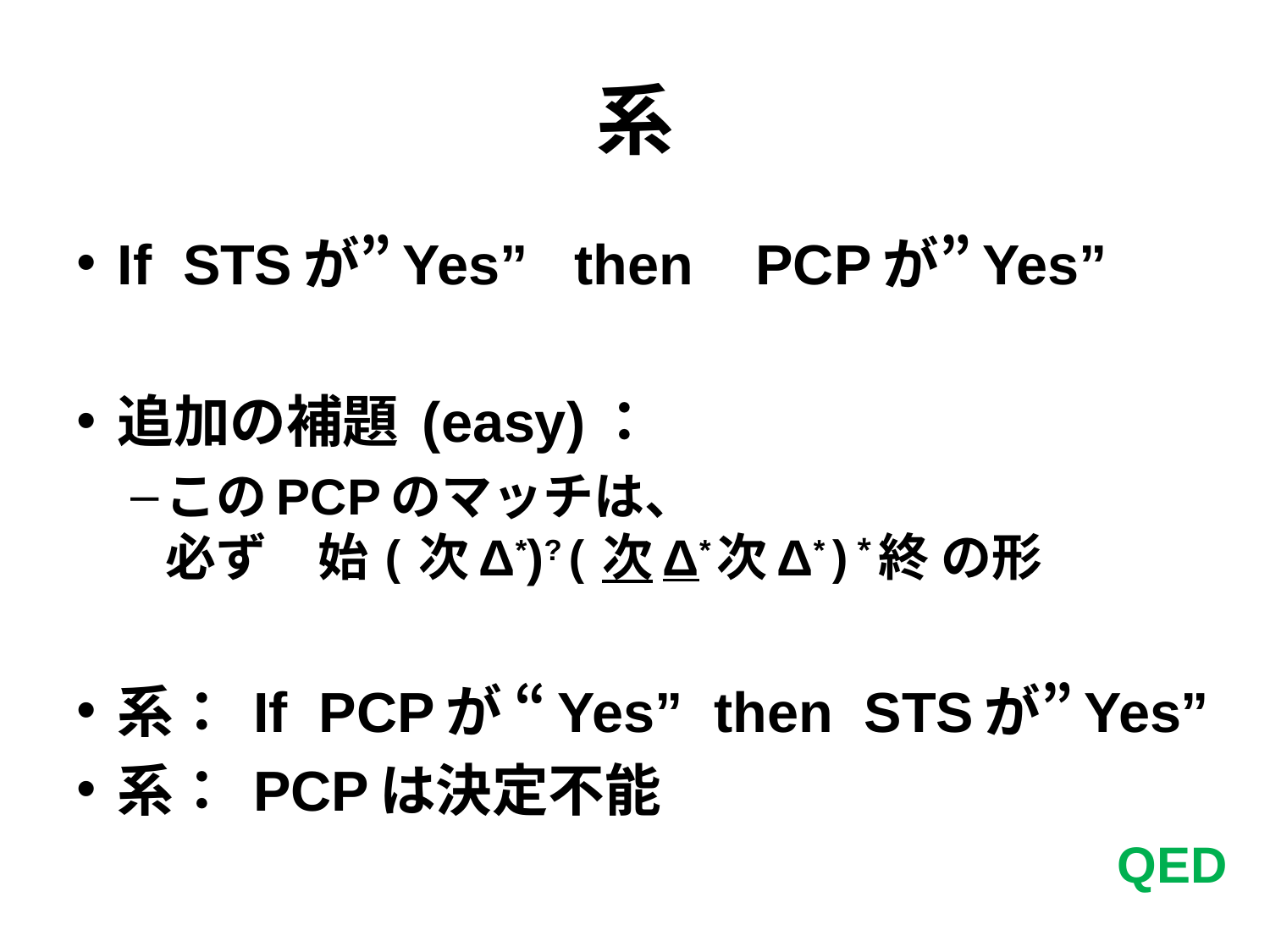

# 系
If  STSが”Yes”   then    PCPが”Yes”

追加の補題 (easy)：
このPCPのマッチは、
必ず　始(次Δ*)?(次Δ*次Δ*)*終 の形

系： If  PCPが “Yes”  then  STSが”Yes”
系： PCPは決定不能
QED